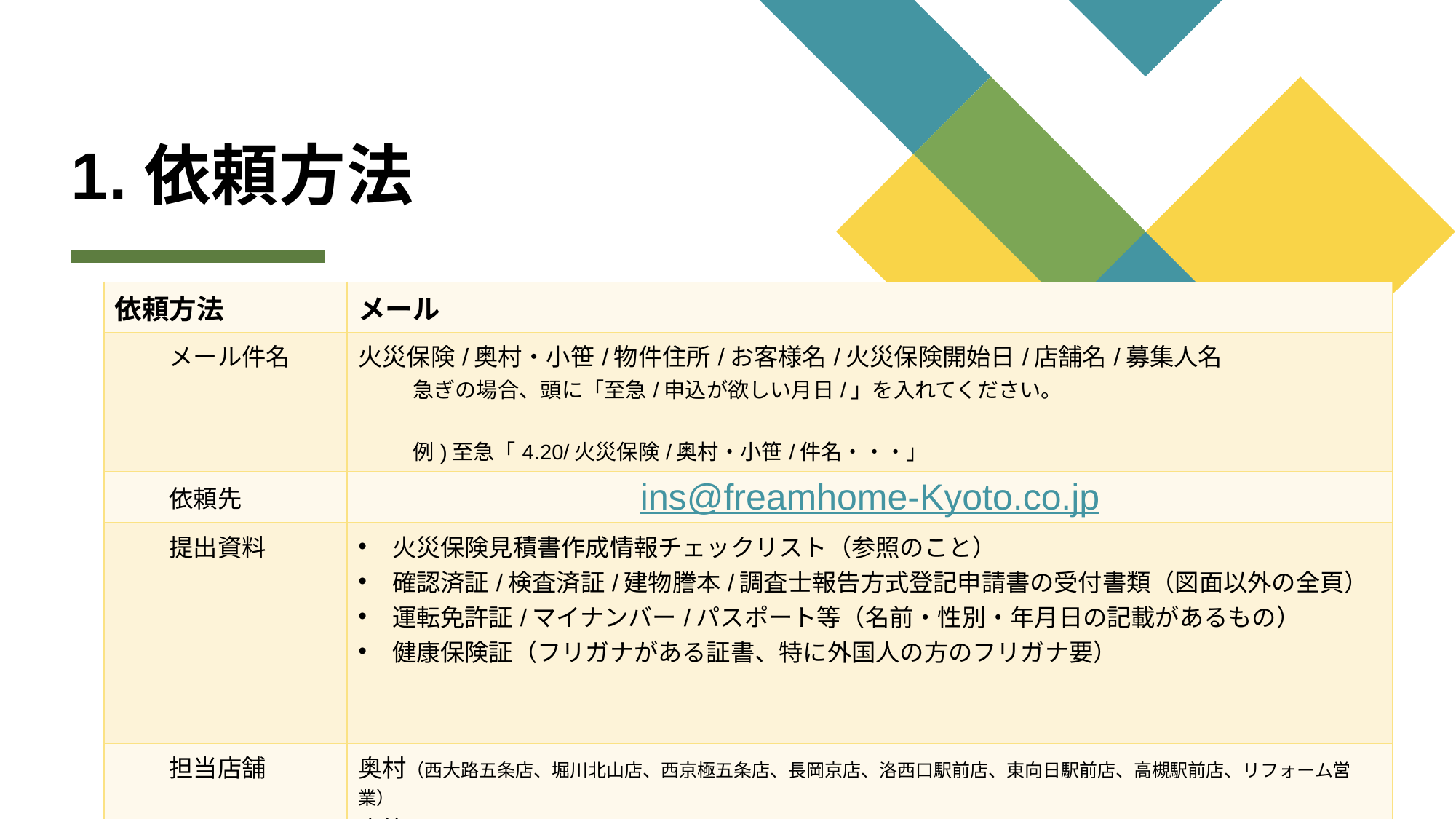

# 1.依頼方法
| 依頼方法 | メール |
| --- | --- |
| メール件名 | 火災保険/奥村・小笹/物件住所/お客様名/火災保険開始日/店舗名/募集人名 急ぎの場合、頭に「至急/申込が欲しい月日/」を入れてください。 例)至急「4.20/火災保険/奥村・小笹/件名・・・」 |
| 依頼先 | ins@freamhome-Kyoto.co.jp |
| 提出資料 | 火災保険見積書作成情報チェックリスト（参照のこと） 確認済証/検査済証/建物謄本/調査士報告方式登記申請書の受付書類（図面以外の全頁） 運転免許証/マイナンバー/パスポート等（名前・性別・年月日の記載があるもの） 健康保険証（フリガナがある証書、特に外国人の方のフリガナ要） |
| 担当店舗 | 奥村（西大路五条店、堀川北山店、西京極五条店、長岡京店、洛西口駅前店、東向日駅前店、高槻駅前店、リフォーム営業） 小笹（桂店、葛野大路三条店、丹波橋駅前店、1号線横大路店、二条駅前店、大久保駅前店、吹田店） |
| 依頼期日 | 始期日の5営業日前までに、依頼すること。 |